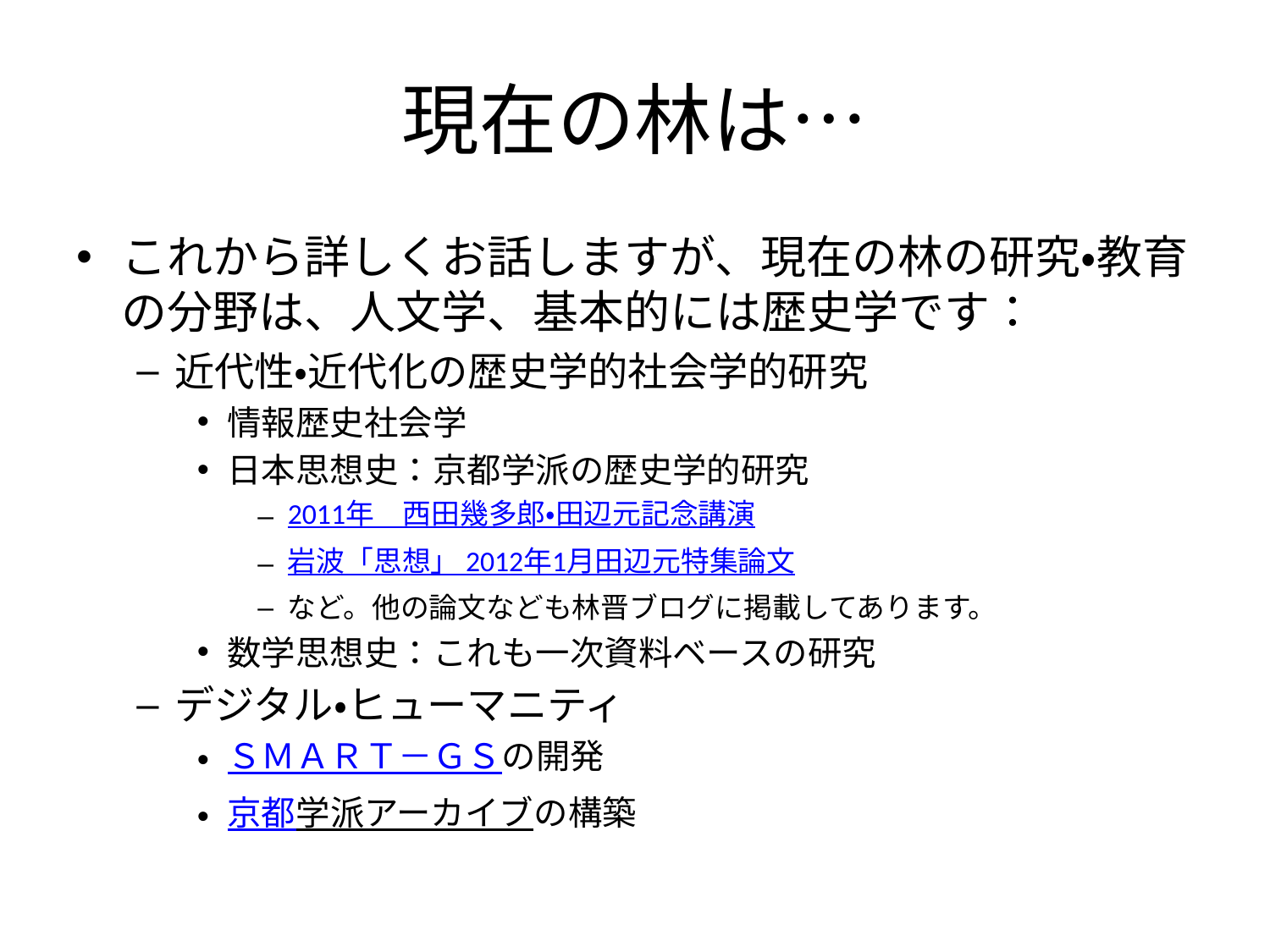

# 現在の林は…
これから詳しくお話しますが、現在の林の研究・教育の分野は、人文学、基本的には歴史学です：
近代性・近代化の歴史学的社会学的研究
情報歴史社会学
日本思想史：京都学派の歴史学的研究
2011年　西田幾多郎・田辺元記念講演
岩波「思想」 2012年1月田辺元特集論文
など。他の論文なども林晋ブログに掲載してあります。
数学思想史：これも一次資料ベースの研究
デジタル・ヒューマニティ
ＳＭＡＲＴ－ＧＳの開発
京都学派アーカイブの構築